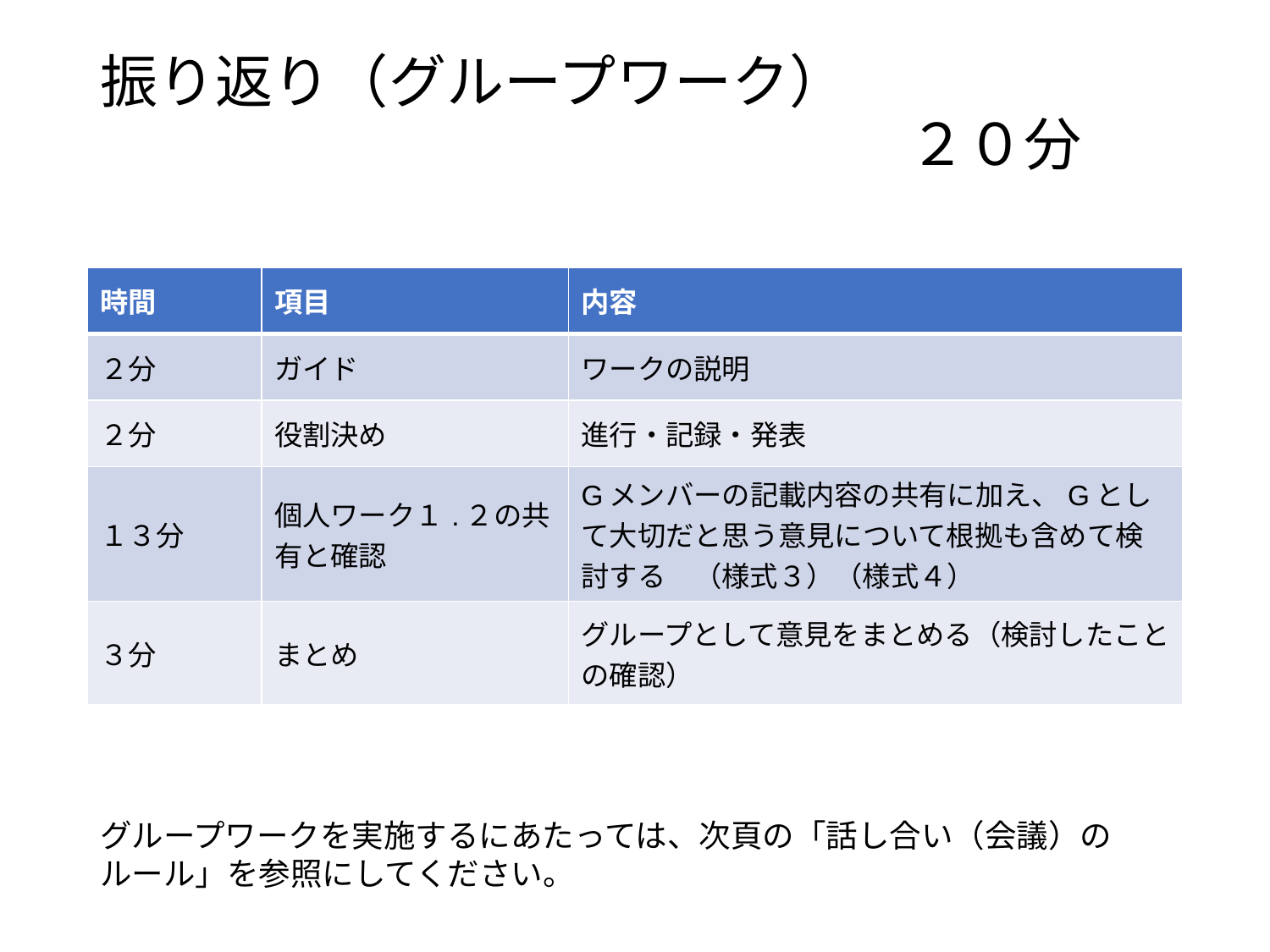

# 振り返り（グループワーク）　 　　　　　　　　　　　　　　２０分
| 時間 | 項目 | 内容 |
| --- | --- | --- |
| ２分 | ガイド | ワークの説明 |
| ２分 | 役割決め | 進行・記録・発表 |
| １３分 | 個人ワーク１.２の共有と確認 | Gメンバーの記載内容の共有に加え、Gとして大切だと思う意見について根拠も含めて検討する　（様式３）（様式４） |
| ３分 | まとめ | グループとして意見をまとめる（検討したことの確認） |
グループワークを実施するにあたっては、次頁の「話し合い（会議）のルール」を参照にしてください。